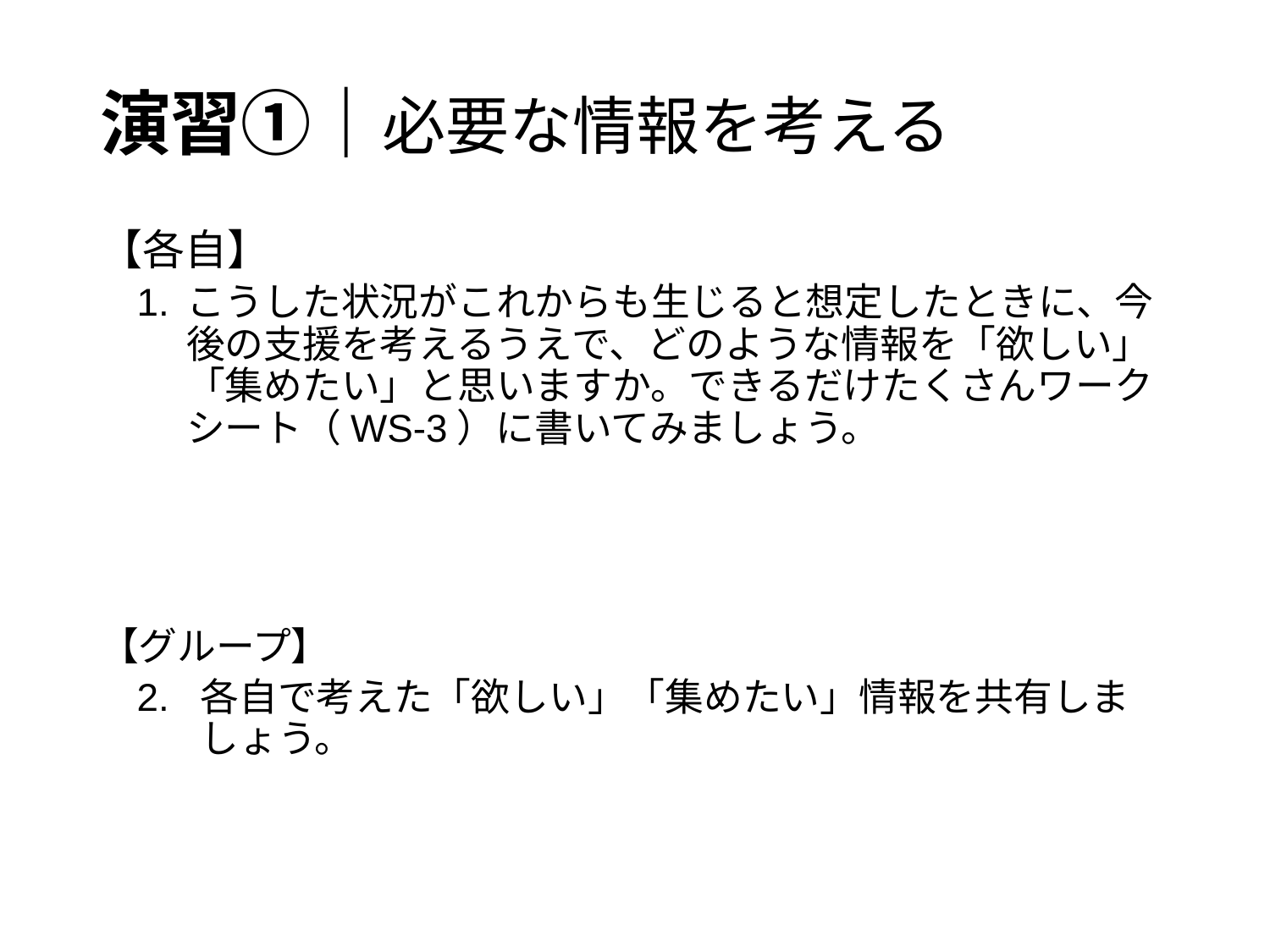

# 演習①｜必要な情報を考える
【各自】
こうした状況がこれからも生じると想定したときに、今後の支援を考えるうえで、どのような情報を「欲しい」「集めたい」と思いますか。できるだけたくさんワークシート（WS-3）に書いてみましょう。

【グループ】
各自で考えた「欲しい」「集めたい」情報を共有しましょう。